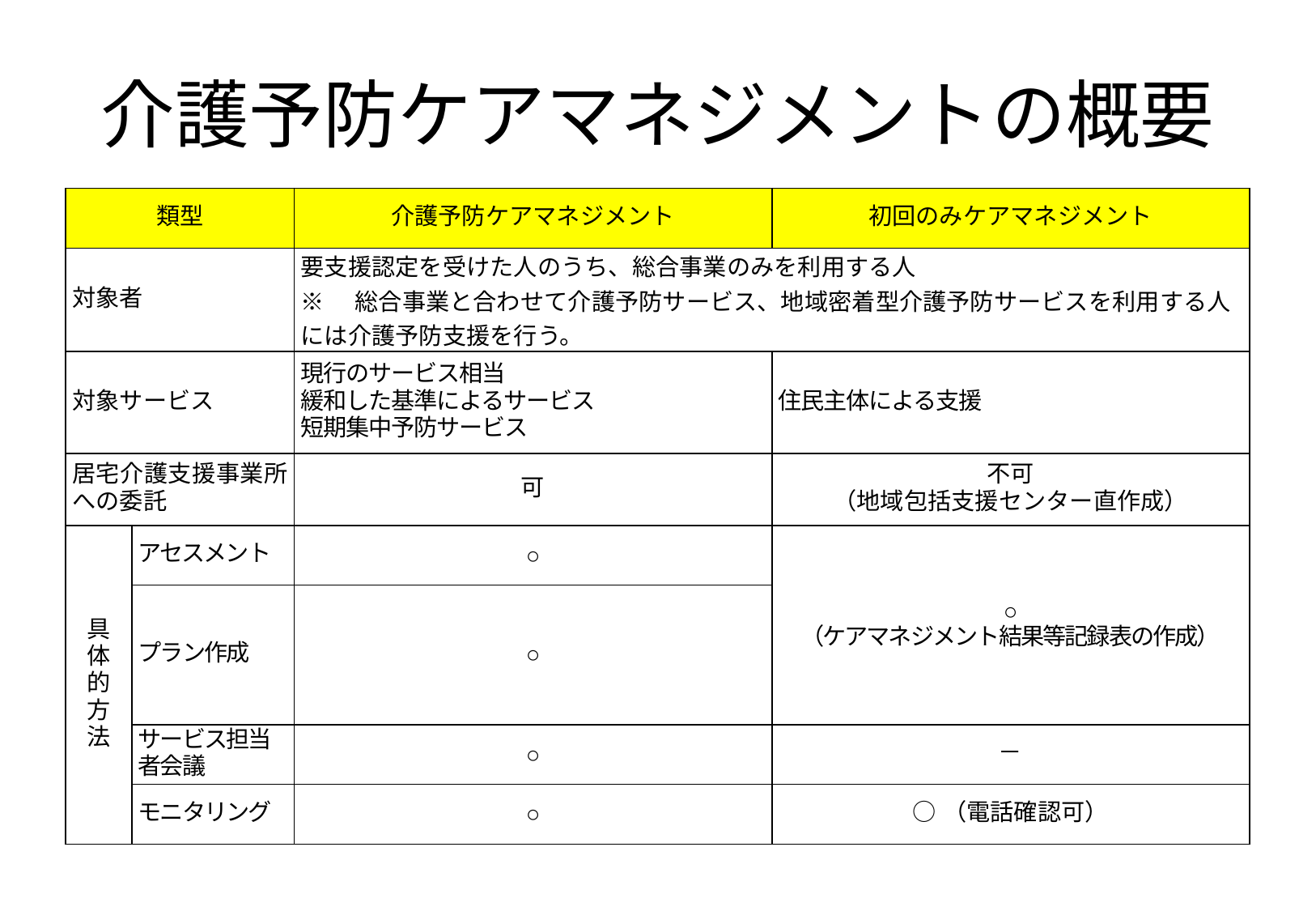

# 介護予防ケアマネジメントの概要
| 類型 |  | 介護予防ケアマネジメント | 初回のみケアマネジメント |
| --- | --- | --- | --- |
| 対象者 |  | 要支援認定を受けた人のうち、総合事業のみを利用する人 ※　総合事業と合わせて介護予防サービス、地域密着型介護予防サービスを利用する人には介護予防支援を行う。 |  |
| 対象サービス |  | 現行のサービス相当 緩和した基準によるサービス 短期集中予防サービス | 住民主体による支援 |
| 居宅介護支援事業所への委託 |  | 可 | 不可 （地域包括支援センター直作成） |
| 具体的方法 | アセスメント | ○ | ○ （ケアマネジメント結果等記録表の作成） |
|  | プラン作成 | ○ |  |
|  | サービス担当者会議 | ○ | － |
|  | モニタリング | ○ | ○（電話確認可） |